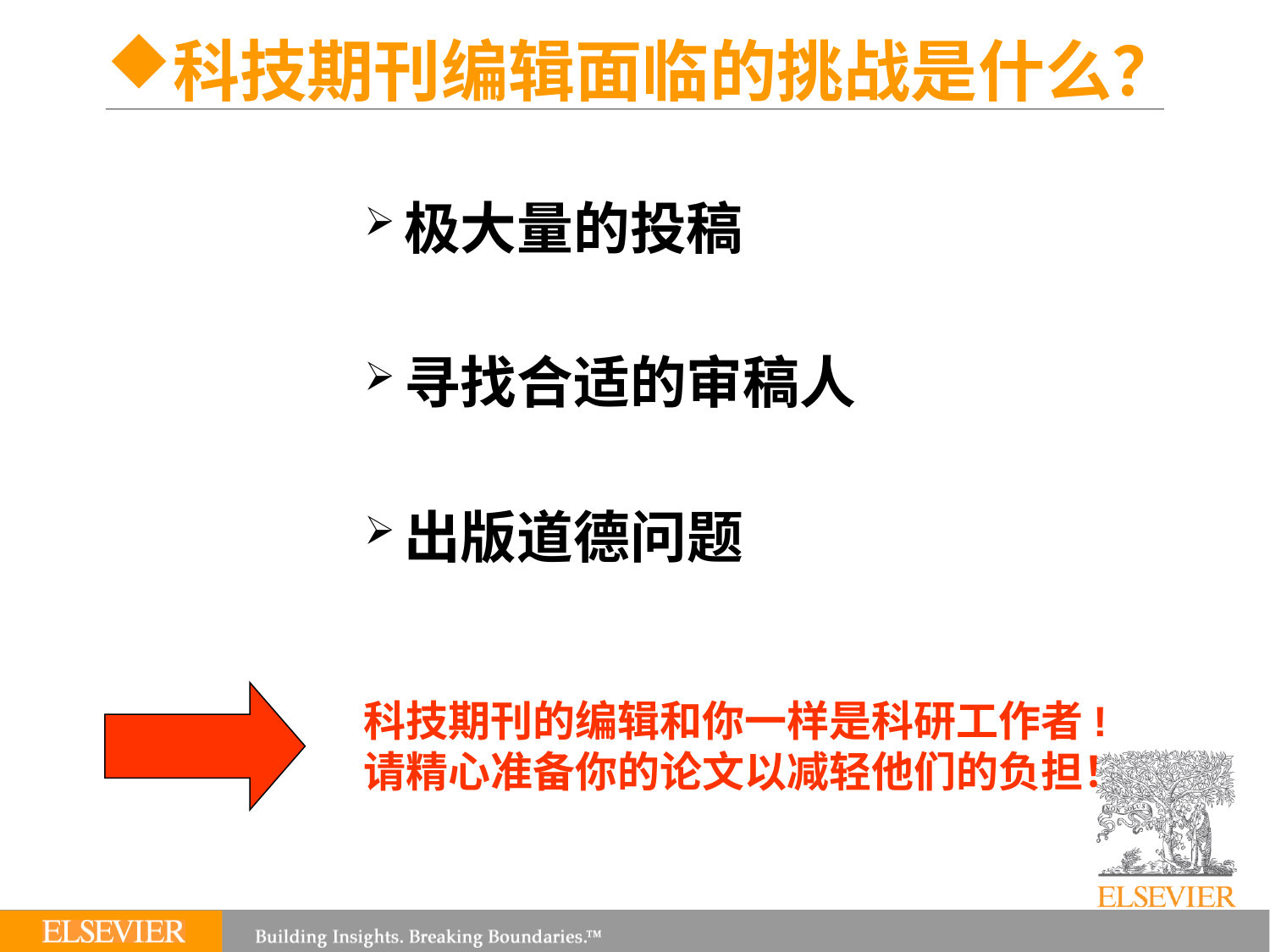

# 科技期刊编辑面临的挑战是什么？
极大量的投稿

寻找合适的审稿人

出版道德问题

科技期刊的编辑和你一样是科研工作者!
请精心准备你的论文以减轻他们的负担！